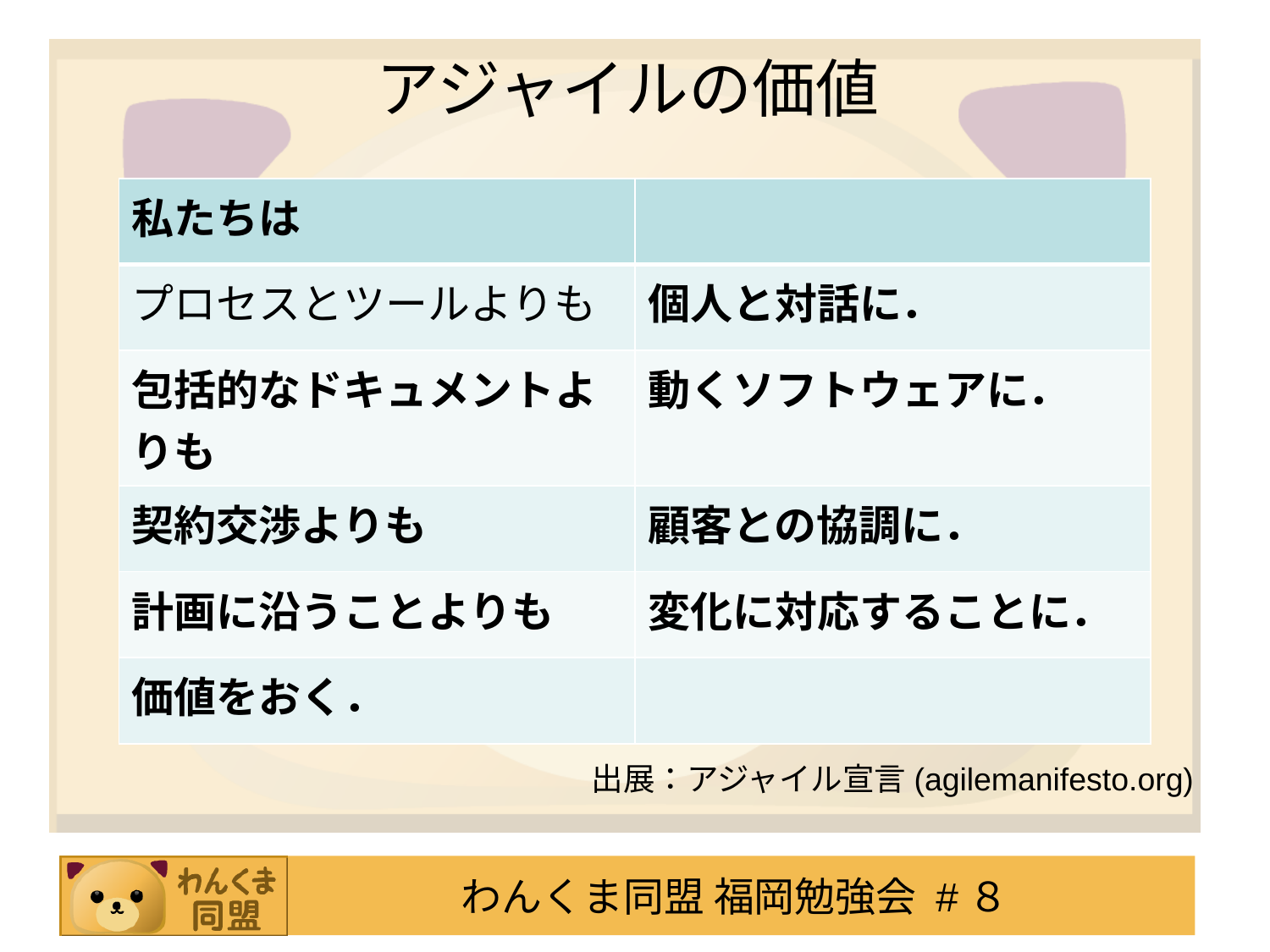

# アジャイルの価値

出展：アジャイル宣言(agilemanifesto.org)
| 私たちは |  |
| --- | --- |
| プロセスとツールよりも | 個人と対話に． |
| 包括的なドキュメントよりも | 動くソフトウェアに． |
| 契約交渉よりも | 顧客との協調に． |
| 計画に沿うことよりも | 変化に対応することに． |
| 価値をおく． |  |